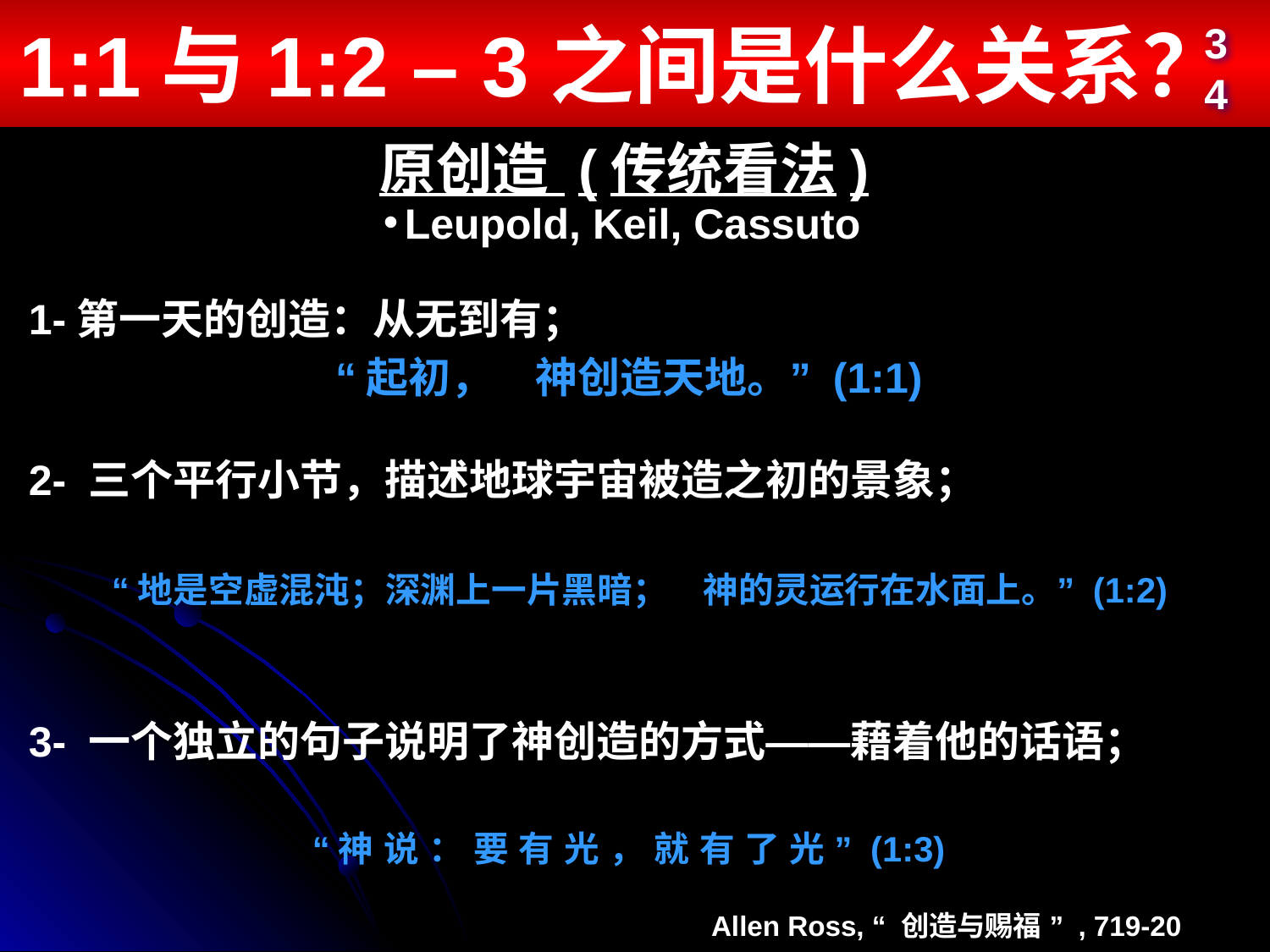

# 1:1与1:2 – 3之间是什么关系？
34
原创造 (传统看法)

Leupold, Keil, Cassuto
1-第一天的创造：从无到有；
“起初，　神创造天地。” (1:1)
2- 三个平行小节，描述地球宇宙被造之初的景象；
“地是空虚混沌；深渊上一片黑暗；　神的灵运行在水面上。” (1:2)
3- 一个独立的句子说明了神创造的方式——藉着他的话语；
“神 说 ： 要 有 光 ， 就 有 了 光 ” (1:3)
Allen Ross, “ 创造与赐福 ” , 719-20